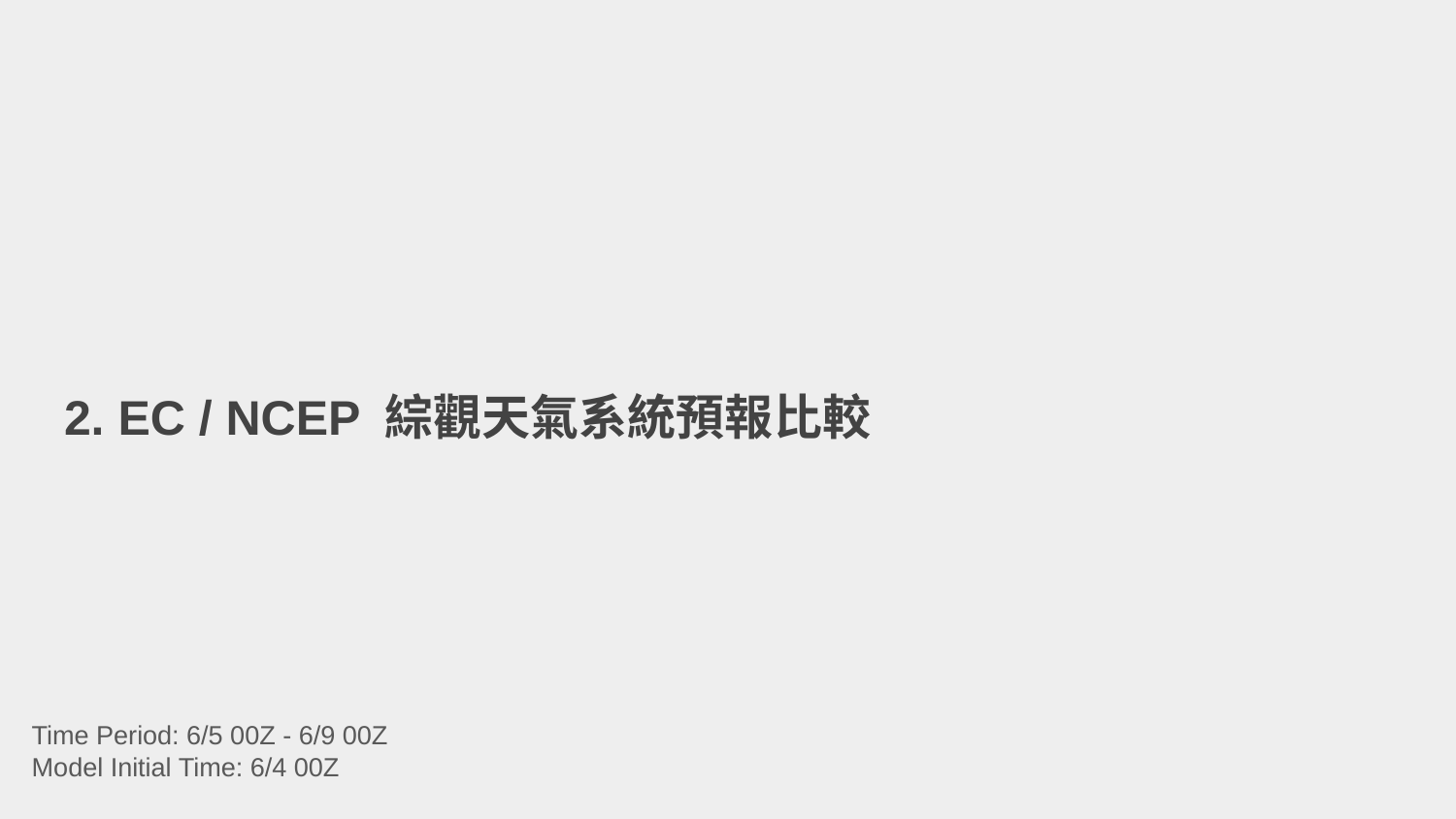

# 2. EC / NCEP 綜觀天氣系統預報比較

Time Period: 6/5 00Z - 6/9 00Z
Model Initial Time: 6/4 00Z